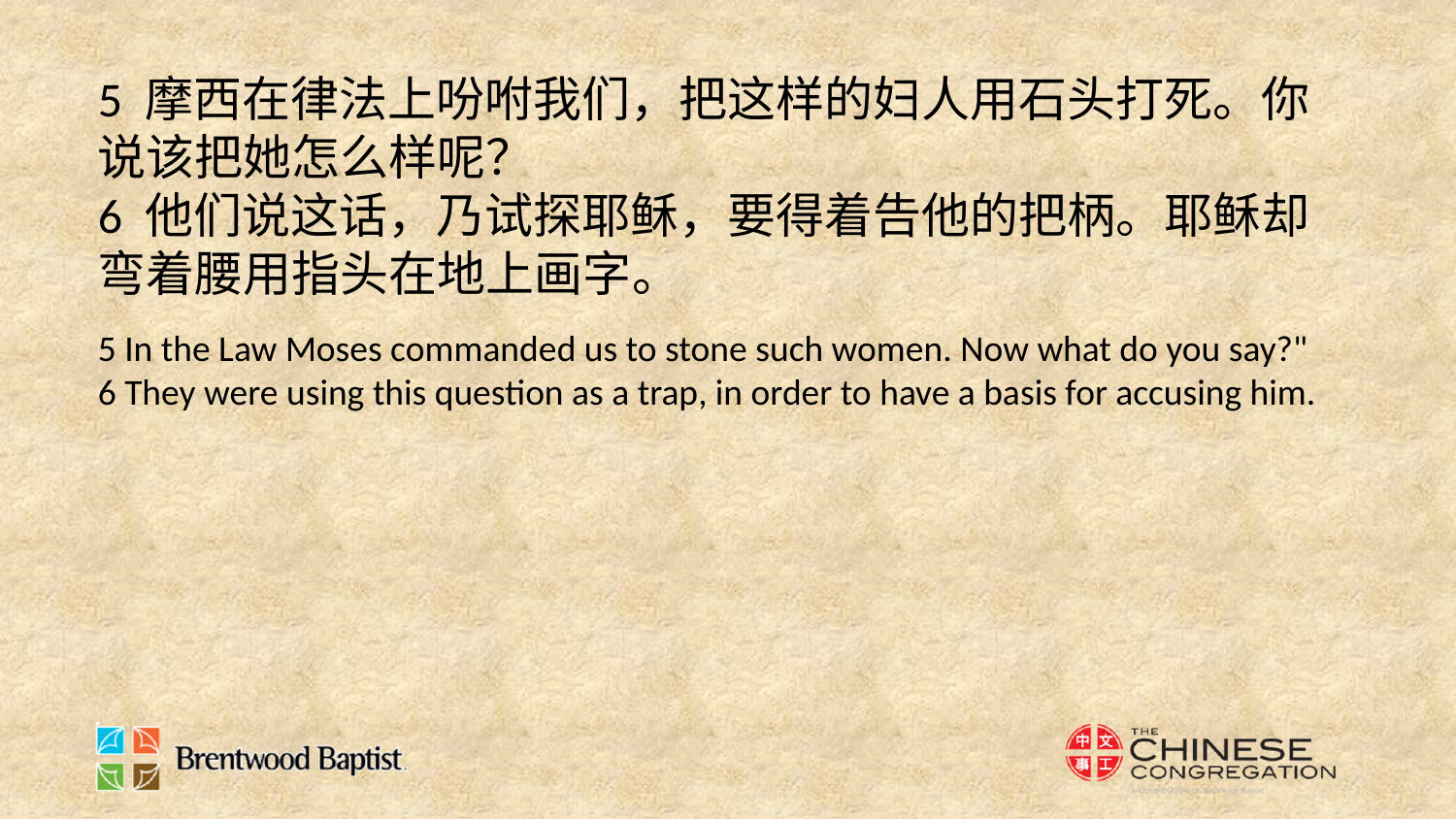

5 摩西在律法上吩咐我们，把这样的妇人用石头打死。你说该把她怎么样呢？
6 他们说这话，乃试探耶稣，要得着告他的把柄。耶稣却弯着腰用指头在地上画字。

5 In the Law Moses commanded us to stone such women. Now what do you say?"
6 They were using this question as a trap, in order to have a basis for accusing him.